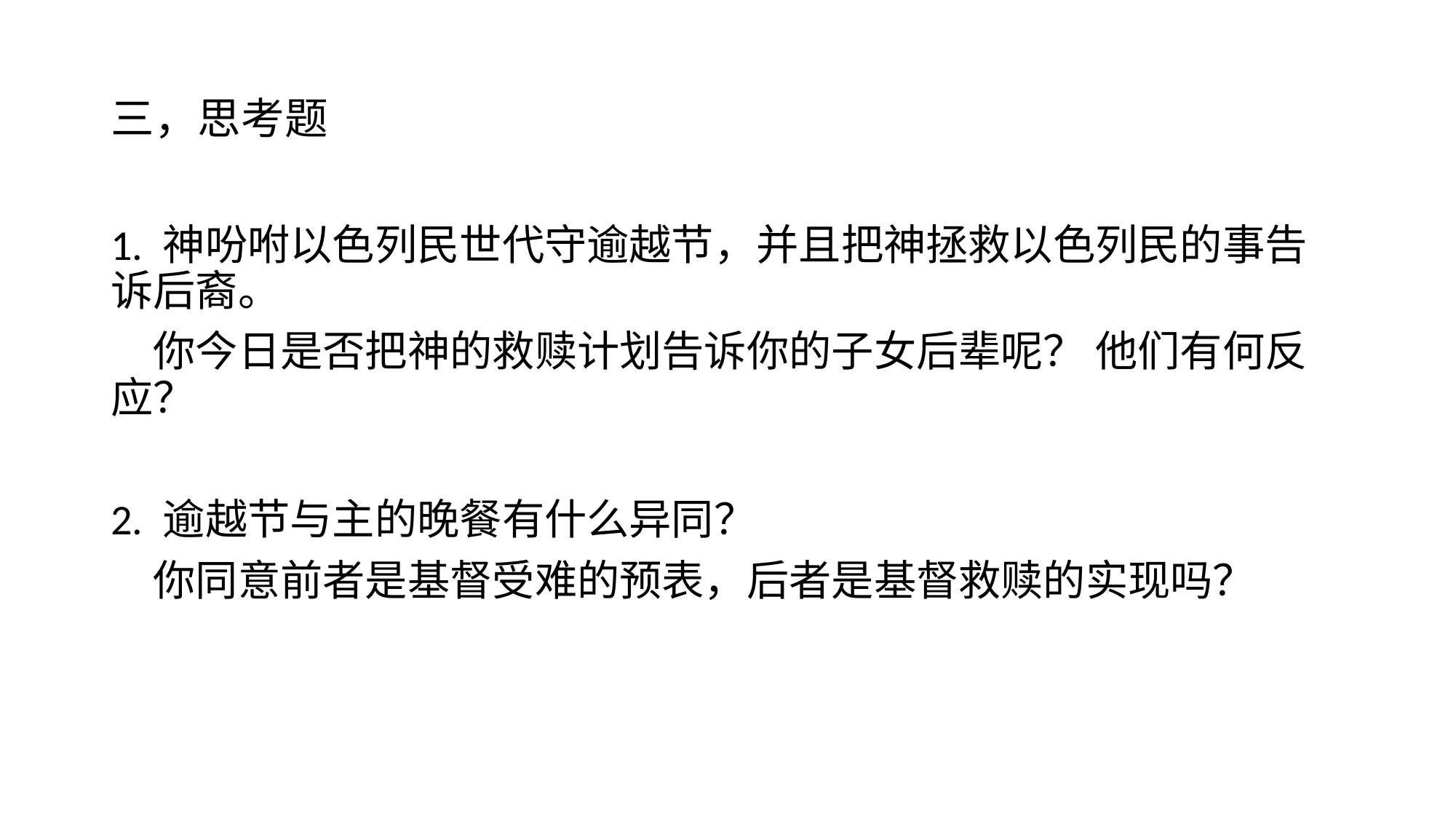

# 三，思考题
1. 神吩咐以色列民世代守逾越节，并且把神拯救以色列民的事告诉后裔。
　你今日是否把神的救赎计划告诉你的子女后辈呢？ 他们有何反应？

2. 逾越节与主的晚餐有什么异同？
　你同意前者是基督受难的预表，后者是基督救赎的实现吗？